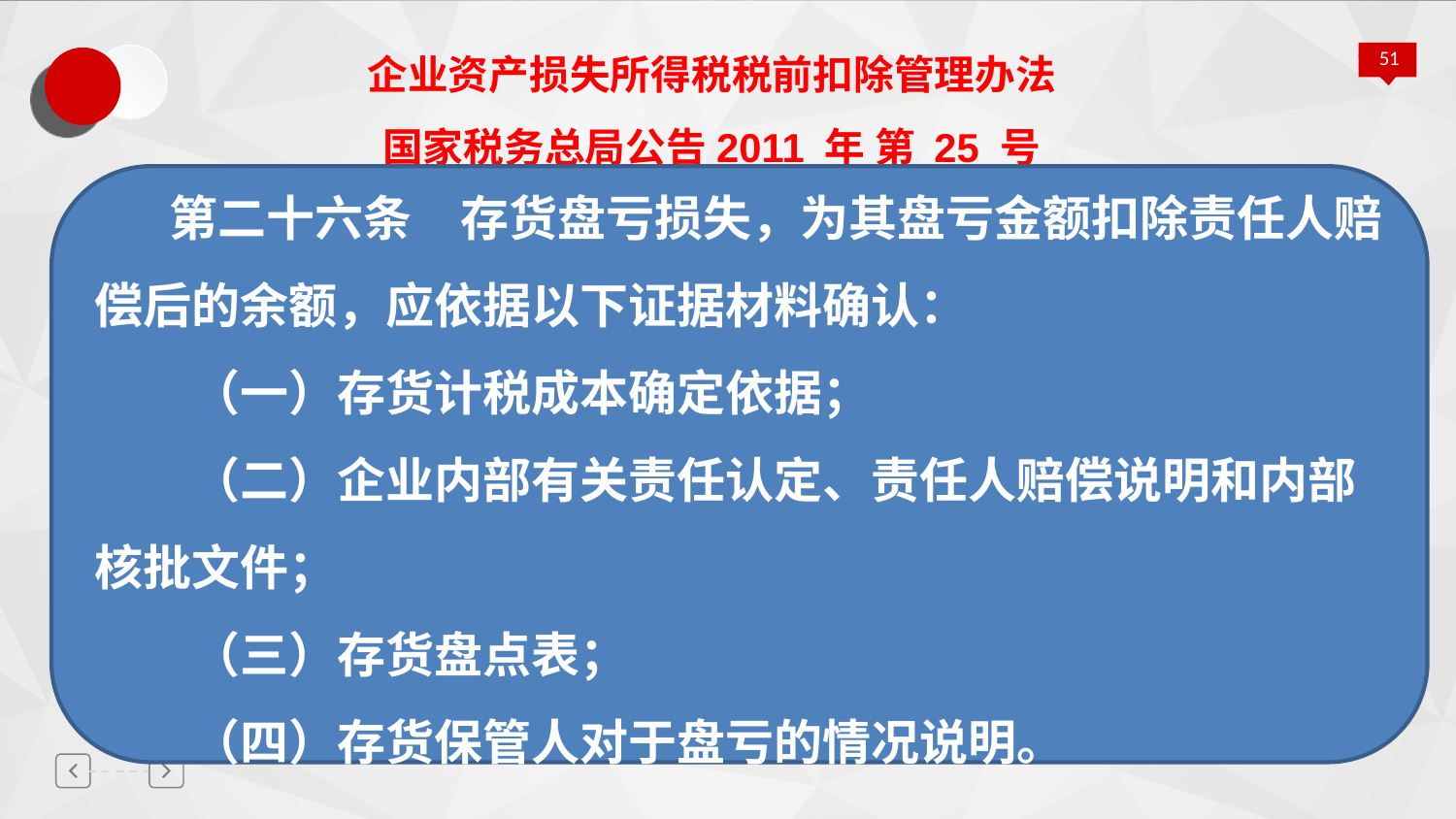

# 企业资产损失所得税税前扣除管理办法 国家税务总局公告2011 年 第 25 号
       第二十六条　存货盘亏损失，为其盘亏金额扣除责任人赔偿后的余额，应依据以下证据材料确认：
　　（一）存货计税成本确定依据；
　　（二）企业内部有关责任认定、责任人赔偿说明和内部核批文件；
　　（三）存货盘点表；
　　（四）存货保管人对于盘亏的情况说明。